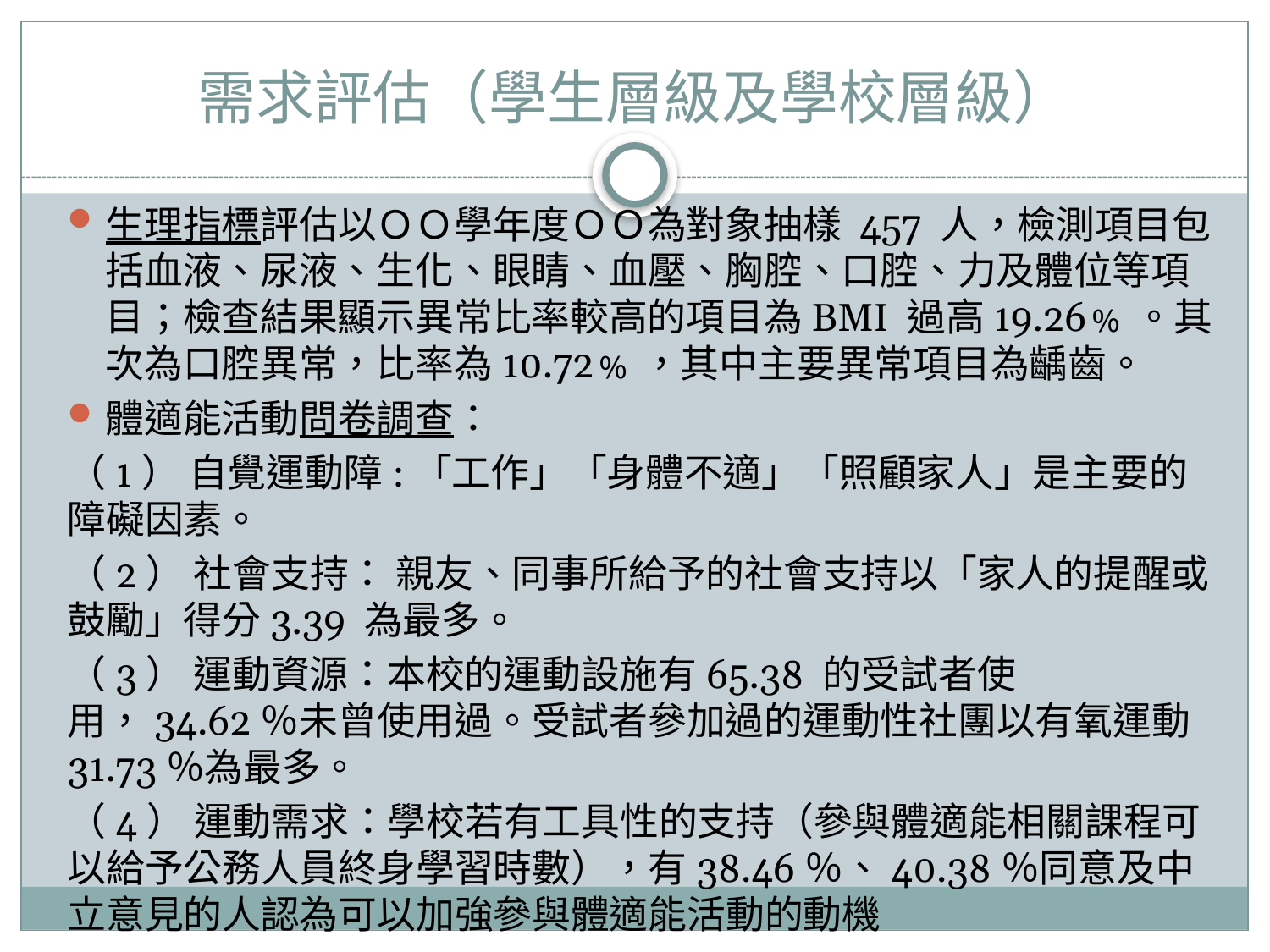

# 需求評估（學生層級及學校層級）
生理指標評估以ＯＯ學年度ＯＯ為對象抽樣 457 人，檢測項目包括血液、尿液、生化、眼睛、血壓、胸腔、口腔、力及體位等項目；檢查結果顯示異常比率較高的項目為BMI 過高19.26﹪。其次為口腔異常，比率為10.72﹪，其中主要異常項目為齲齒。
體適能活動問卷調查：
（1） 自覺運動障:「工作」「身體不適」「照顧家人」是主要的障礙因素。
（2） 社會支持： 親友、同事所給予的社會支持以「家人的提醒或鼓勵」得分3.39 為最多。
（3） 運動資源：本校的運動設施有65.38 的受試者使用，34.62％未曾使用過。受試者參加過的運動性社團以有氧運動31.73％為最多。
（4） 運動需求：學校若有工具性的支持（參與體適能相關課程可以給予公務人員終身學習時數），有38.46％、40.38％同意及中立意見的人認為可以加強參與體適能活動的動機